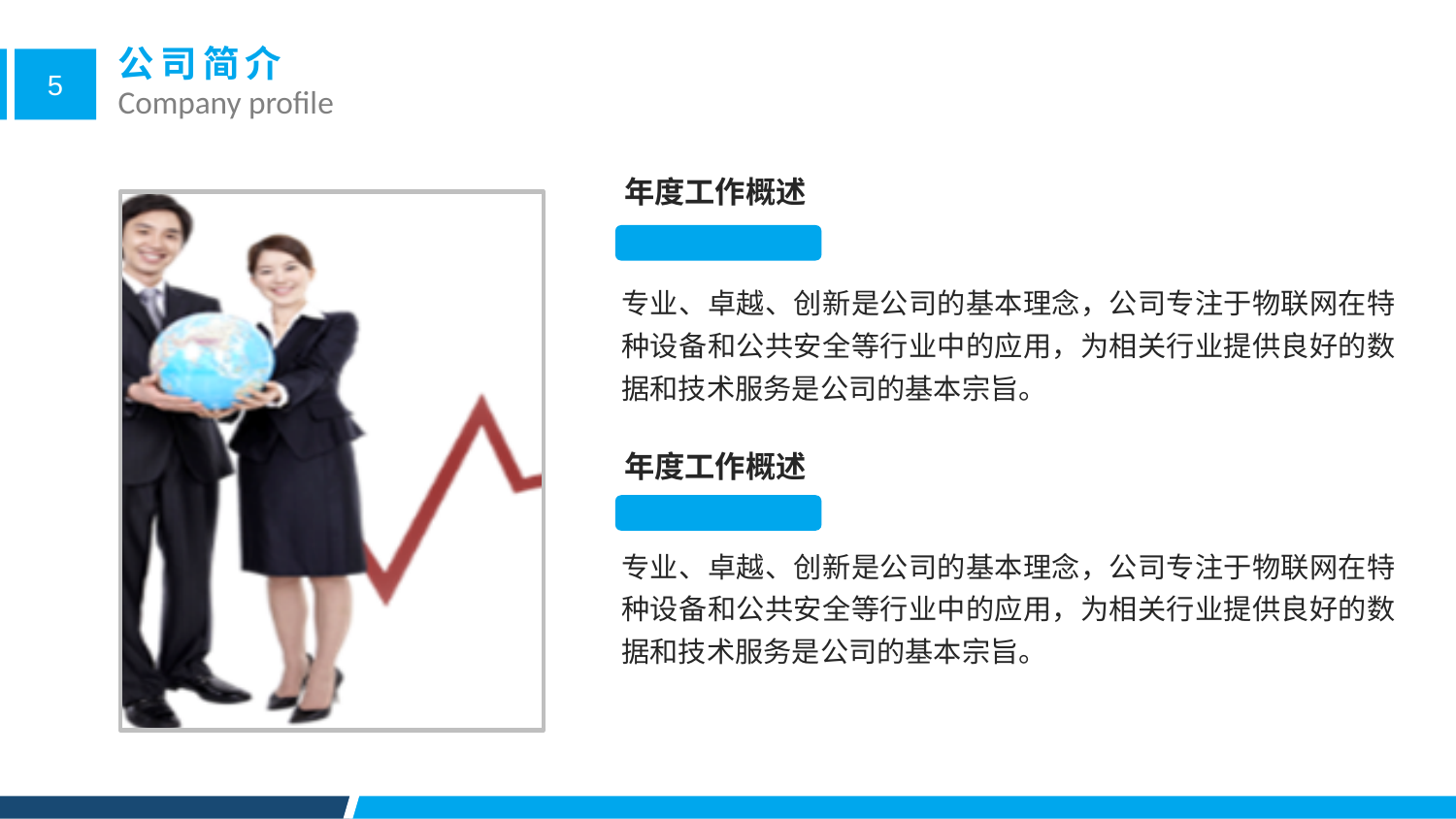

公司简介
Company profile
年度工作概述

专业、卓越、创新是公司的基本理念，公司专注于物联网在特种设备和公共安全等行业中的应用，为相关行业提供良好的数据和技术服务是公司的基本宗旨。
年度工作概述

专业、卓越、创新是公司的基本理念，公司专注于物联网在特种设备和公共安全等行业中的应用，为相关行业提供良好的数据和技术服务是公司的基本宗旨。